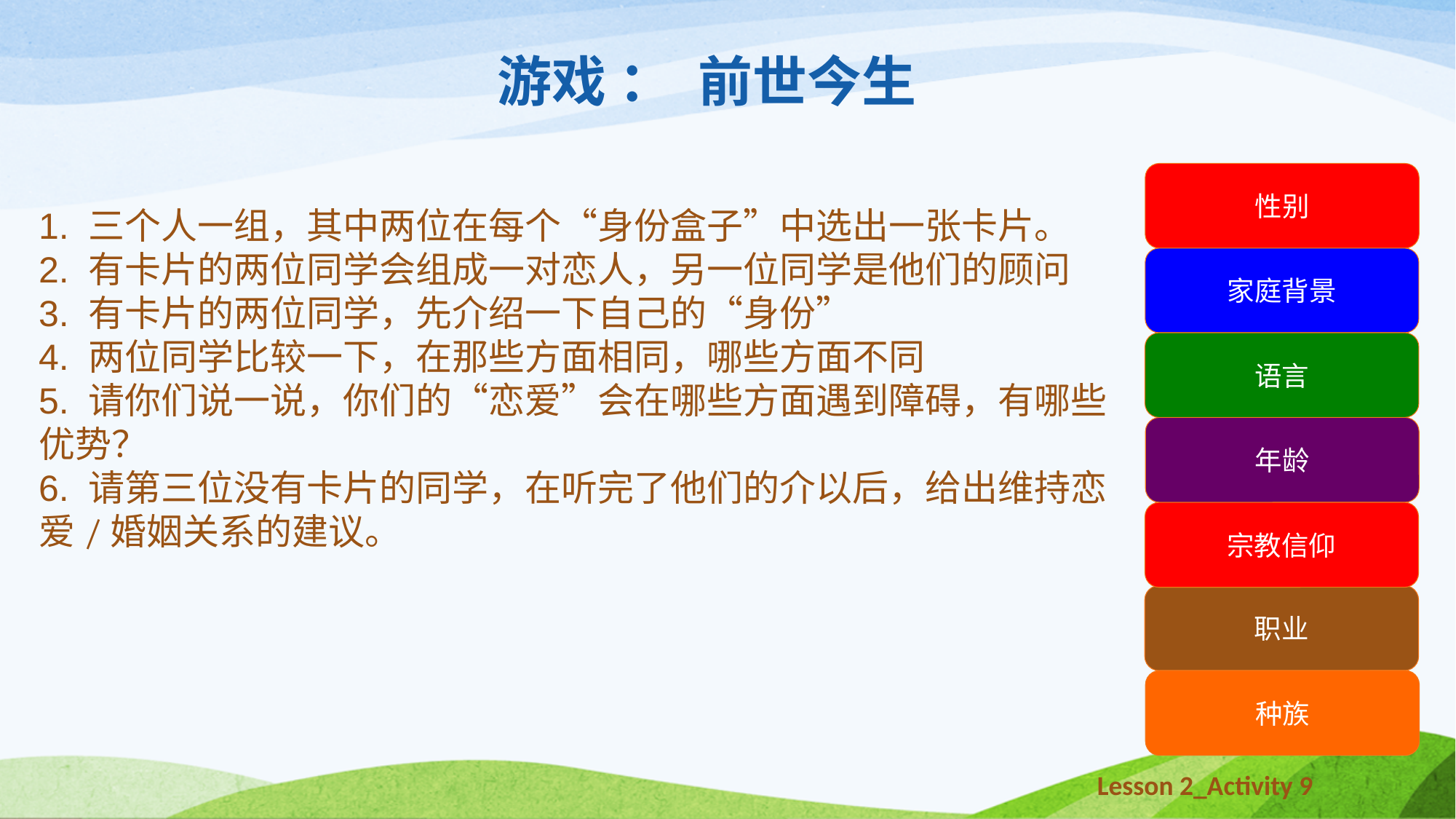

# 游戏 ：  前世今生
性别
1. 三个人一组，其中两位在每个“身份盒子”中选出一张卡片。
2. 有卡片的两位同学会组成一对恋人，另一位同学是他们的顾问
3. 有卡片的两位同学，先介绍一下自己的“身份”
4. 两位同学比较一下，在那些方面相同，哪些方面不同
5. 请你们说一说，你们的“恋爱”会在哪些方面遇到障碍，有哪些优势？
6. 请第三位没有卡片的同学，在听完了他们的介以后，给出维持恋爱/婚姻关系的建议。

家庭背景
语言
年龄
宗教信仰
职业
种族
Lesson 2_Activity 9